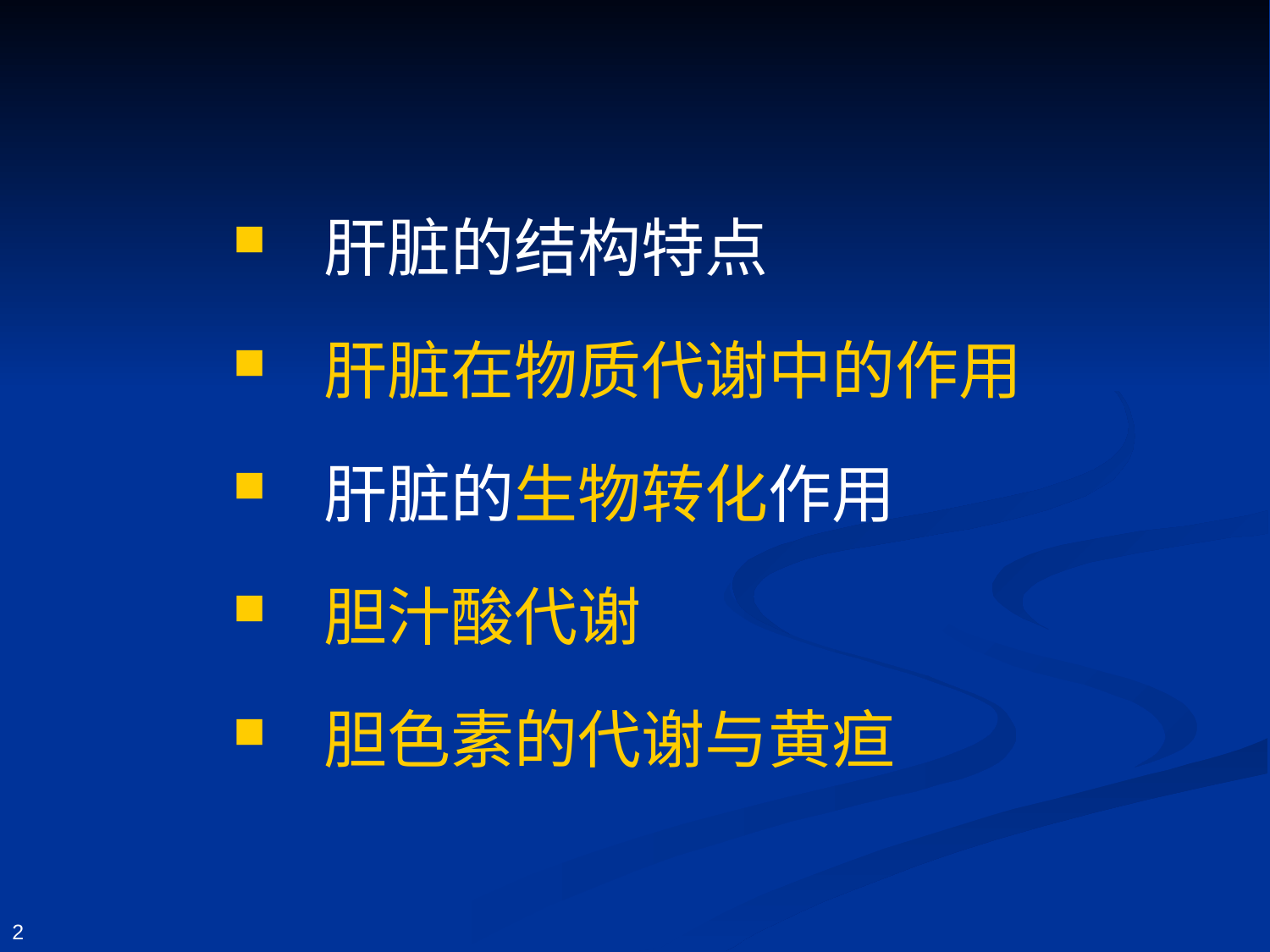

肝脏的结构特点
  肝脏在物质代谢中的作用
  肝脏的生物转化作用
  胆汁酸代谢
  胆色素的代谢与黄疸
2